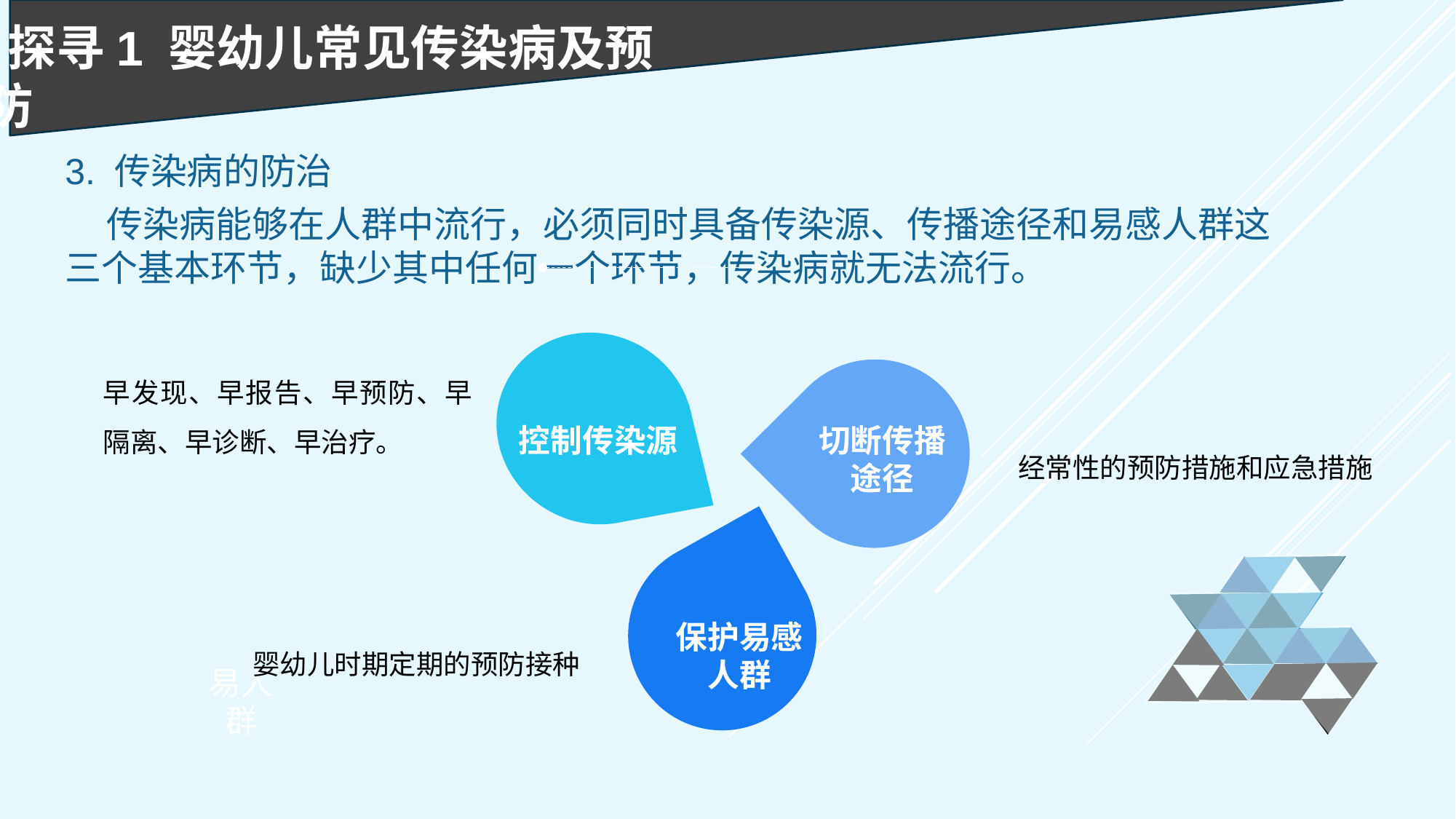

探寻1 婴幼儿常见传染病及预防

3. 传染病的防治
    传染病能够在人群中流行，必须同时具备传染源、传播途径和易感人群这三个基本环节，缺少其中任何一个环节，传染病就无法流行。

早发现、早报告、早预防、早隔离、早诊断、早治疗。

控制传染源
切断传播
途径
经常性的预防措施和应急措施

保护易感
人群
婴幼儿时期定期的预防接种
易人群